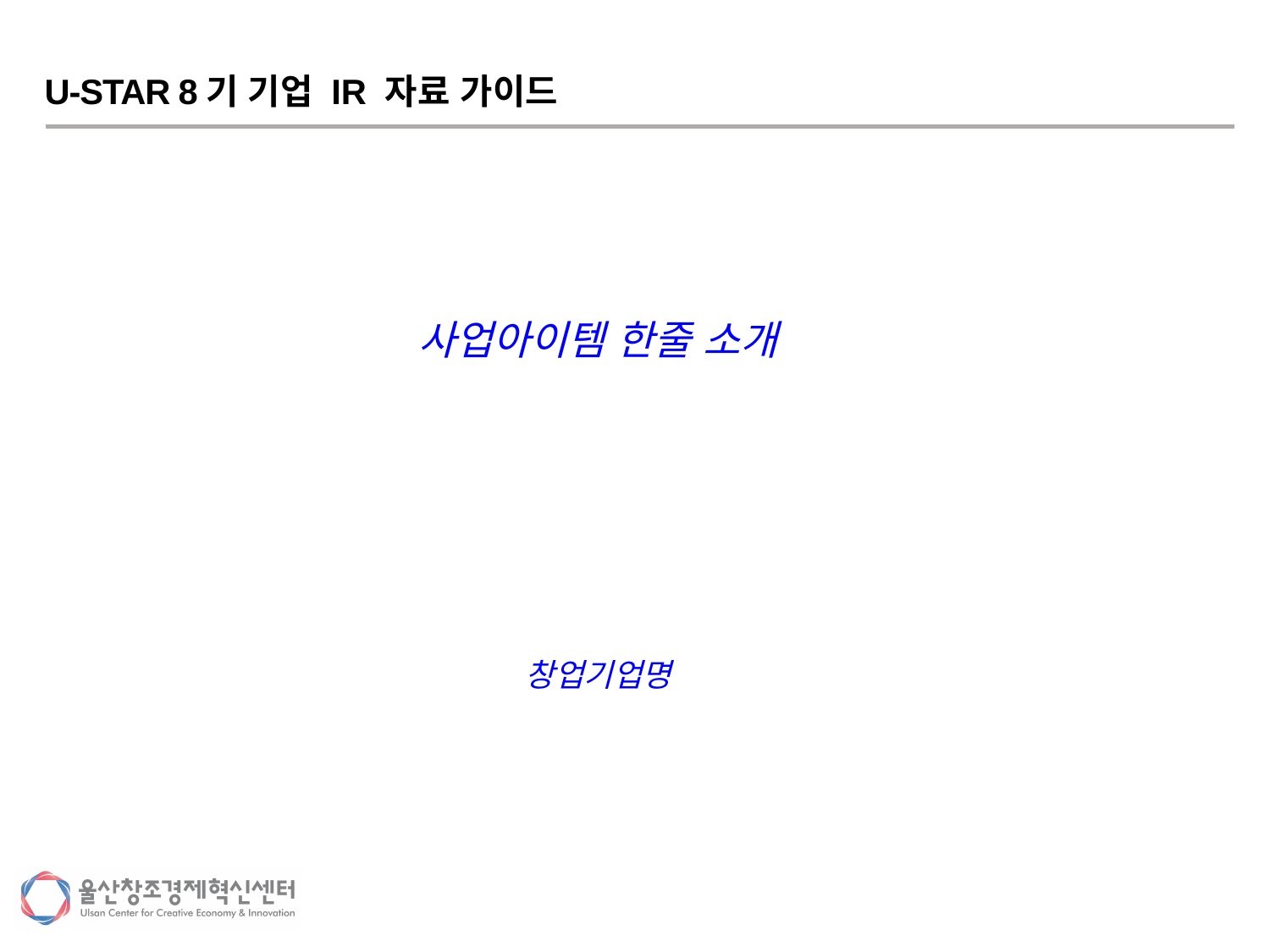

U-STAR 8기 기업 IR 자료 가이드
사업아이템 한줄 소개
창업기업명